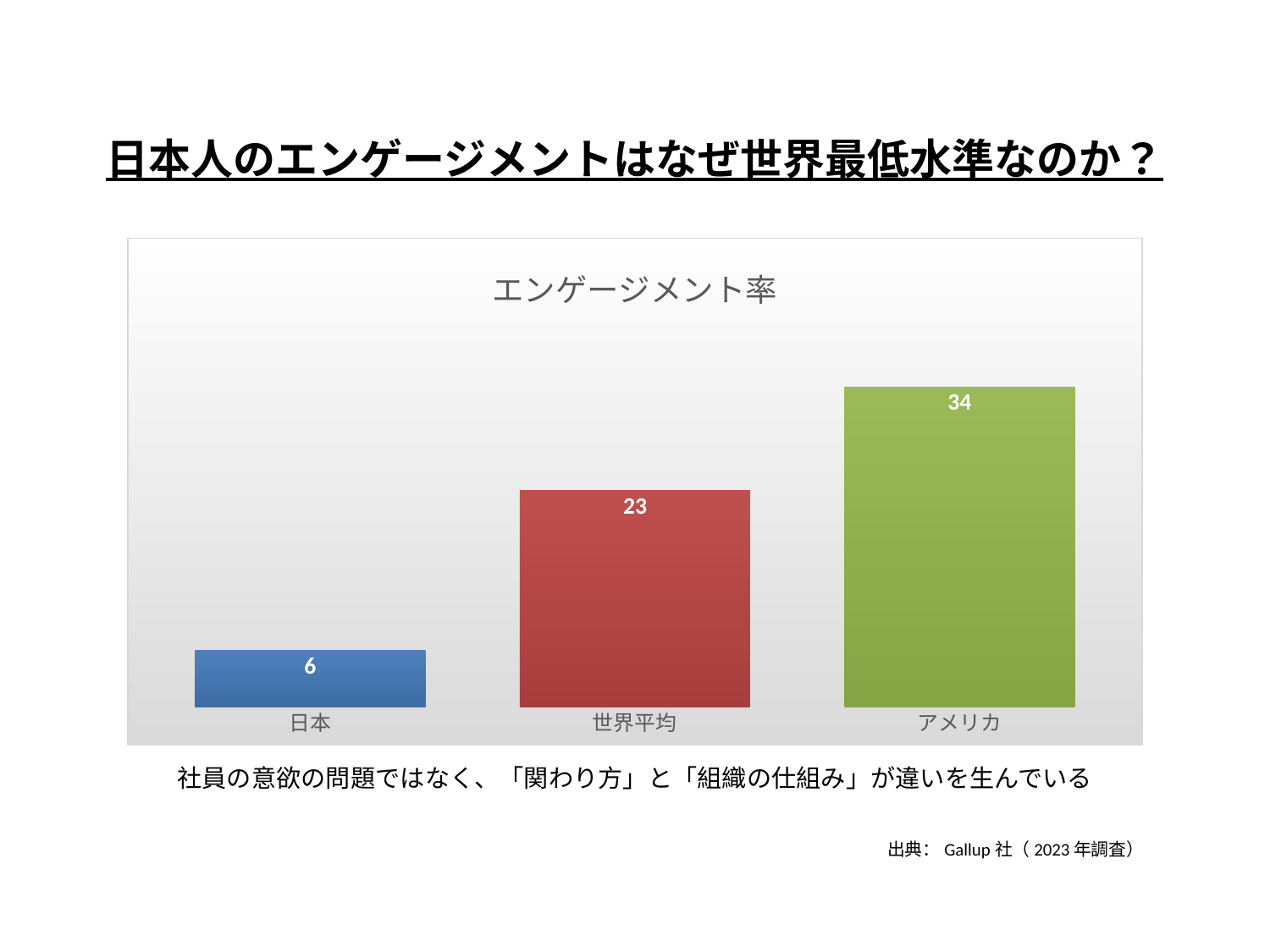

# 日本人のエンゲージメントはなぜ世界最低水準なのか？

### Chart: エンゲージメント率

| Category | エンゲージメント率 |
|---|---|
| 日本 | 6.0 |
| 世界平均 | 23.0 |
| アメリカ | 34.0 |
社員の意欲の問題ではなく、「関わり方」と「組織の仕組み」が違いを生んでいる
出典：Gallup社（2023年調査）